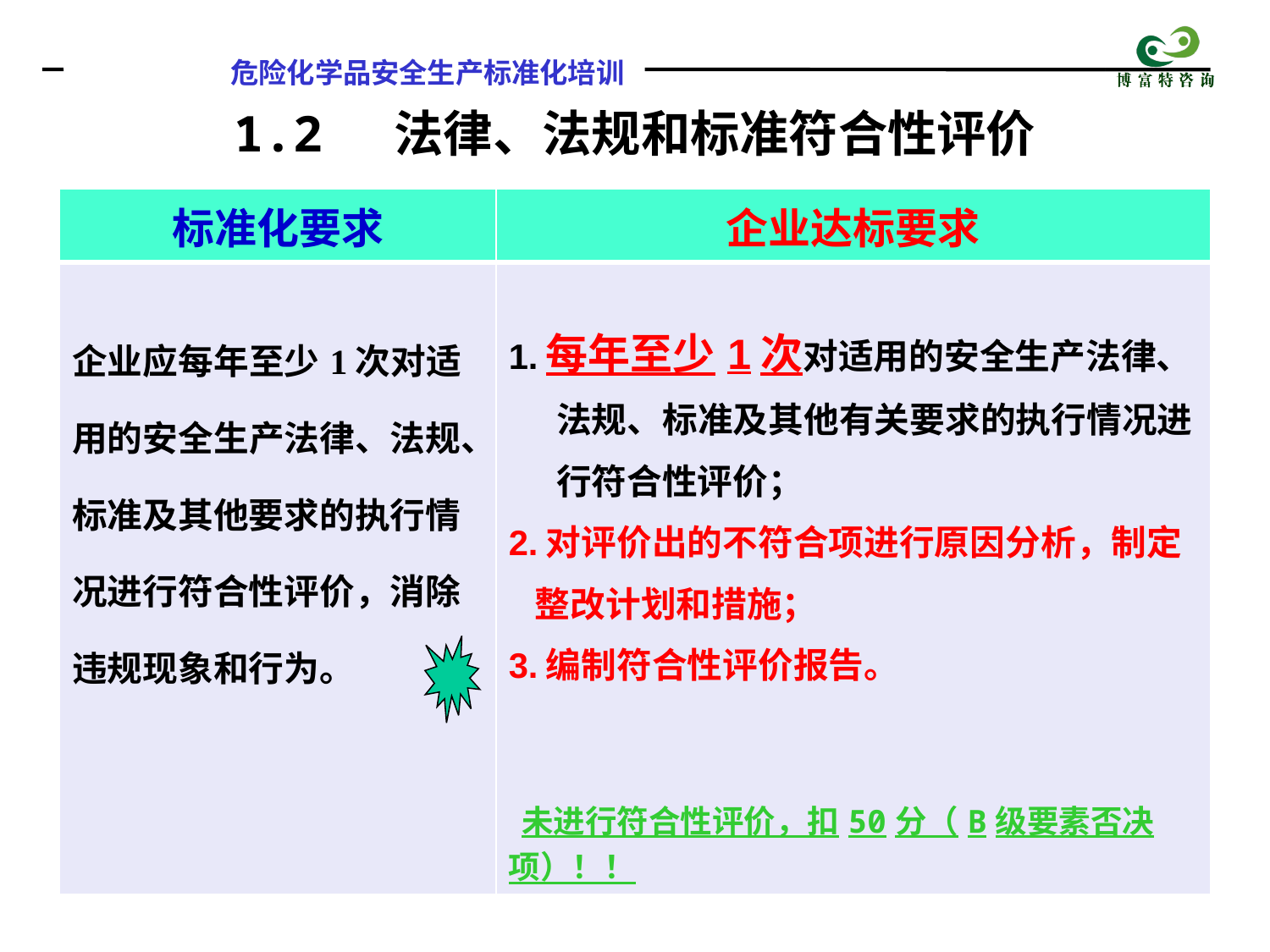

1.2  法律、法规和标准符合性评价
| 标准化要求 | 企业达标要求 |
| --- | --- |
| 企业应每年至少1次对适用的安全生产法律、法规、标准及其他要求的执行情况进行符合性评价，消除违规现象和行为。 | 1.每年至少1次对适用的安全生产法律、法规、标准及其他有关要求的执行情况进行符合性评价； 2.对评价出的不符合项进行原因分析，制定 整改计划和措施； 3.编制符合性评价报告。 未进行符合性评价，扣50分（B级要素否决项）！！ |